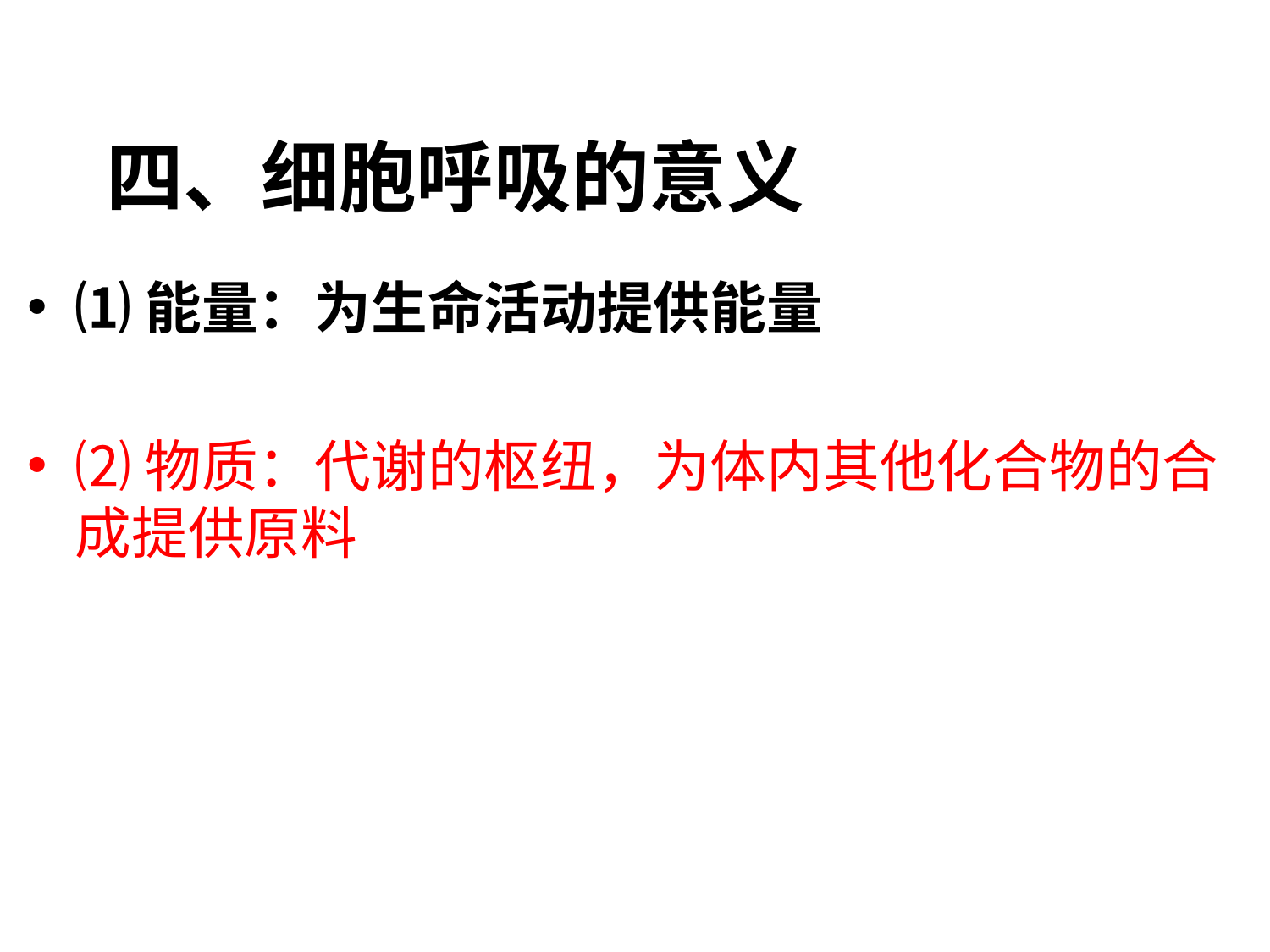

四、细胞呼吸的意义
⑴能量：为生命活动提供能量

⑵物质：代谢的枢纽，为体内其他化合物的合成提供原料